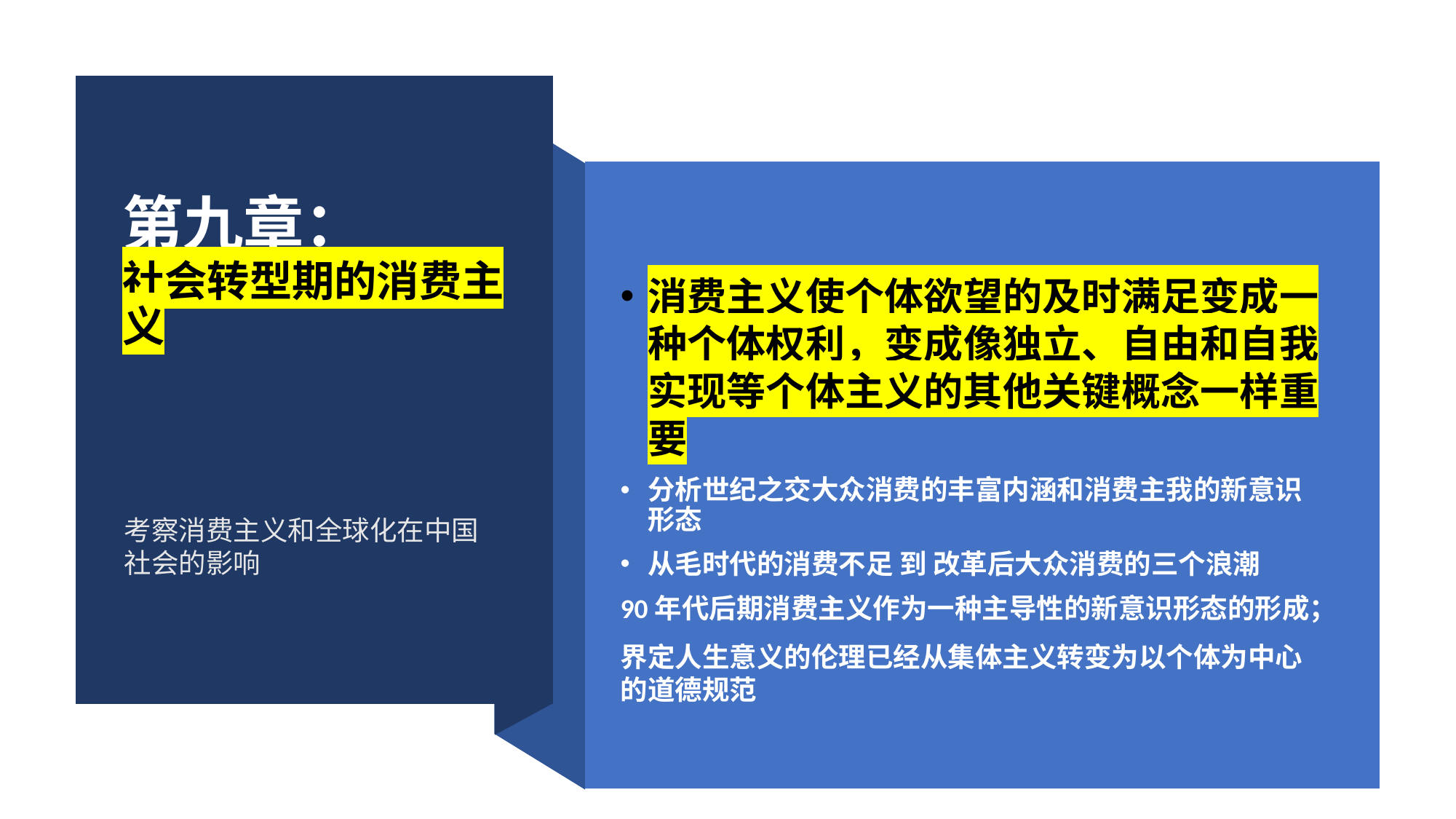

# 第九章： 社会转型期的消费主义

消费主义使个体欲望的及时满足变成一种个体权利，变成像独立、自由和自我实现等个体主义的其他关键概念一样重要
分析世纪之交大众消费的丰富内涵和消费主我的新意识形态
从毛时代的消费不足 到 改革后大众消费的三个浪潮
90年代后期消费主义作为一种主导性的新意识形态的形成；
界定人生意义的伦理已经从集体主义转变为以个体为中心的道德规范
考察消费主义和全球化在中国
社会的影响